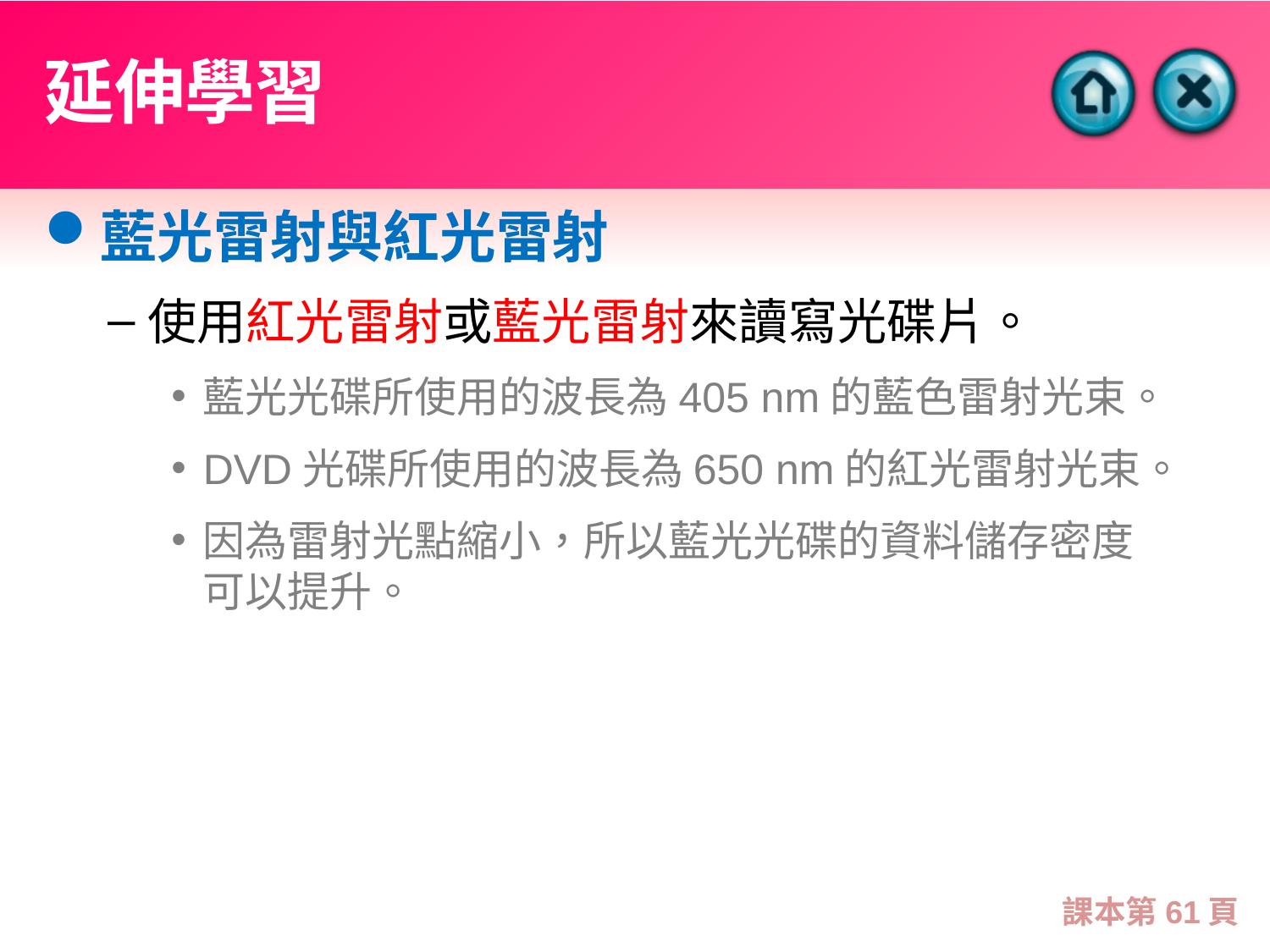

# 延伸學習
藍光雷射與紅光雷射
使用紅光雷射或藍光雷射來讀寫光碟片。
藍光光碟所使用的波長為405 nm的藍色雷射光束。
DVD光碟所使用的波長為650 nm的紅光雷射光束。
因為雷射光點縮小，所以藍光光碟的資料儲存密度可以提升。
課本第61頁